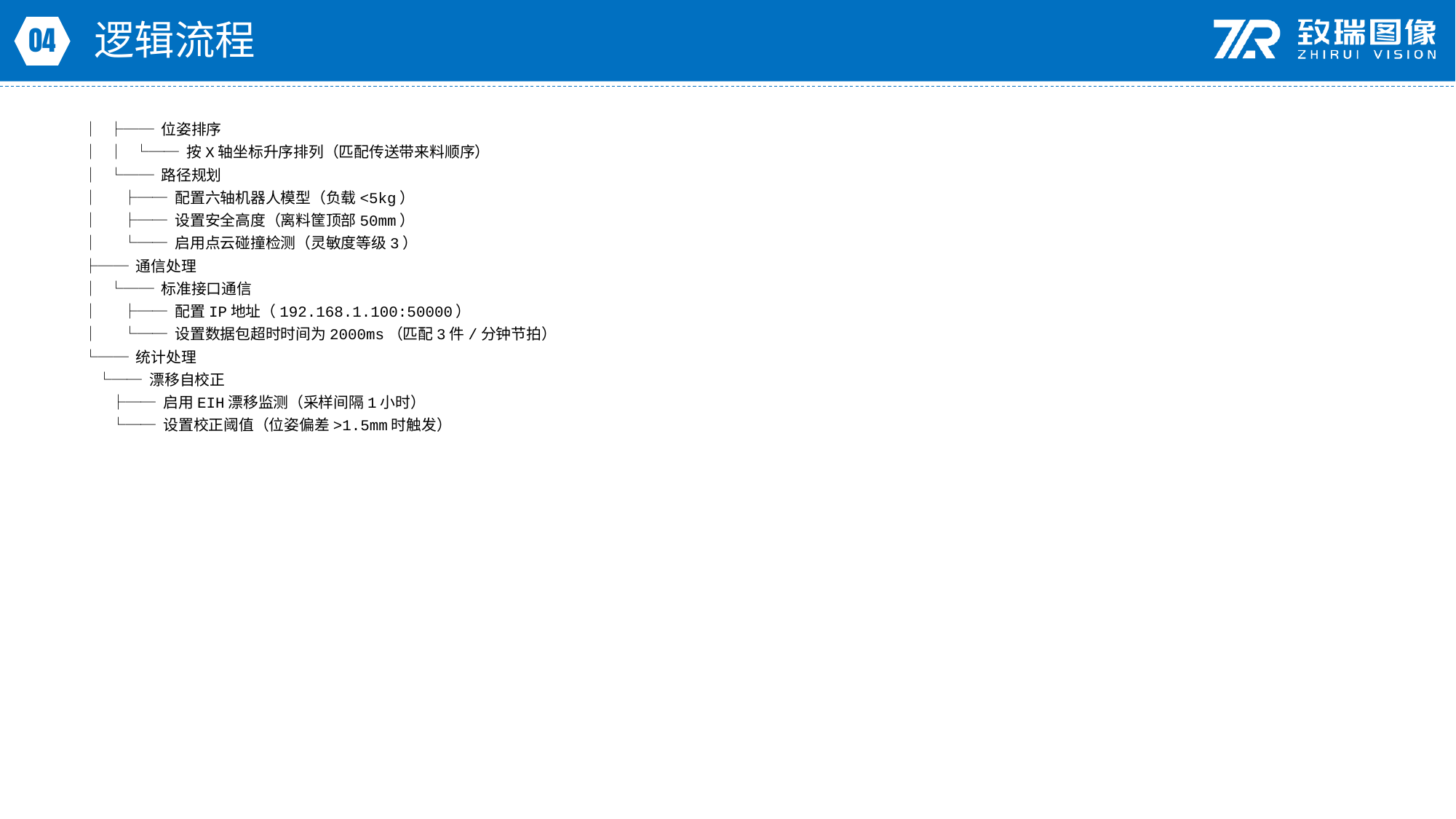

逻辑流程
04

│   ├── 位姿排序
│   │   └── 按X轴坐标升序排列（匹配传送带来料顺序）
│   └── 路径规划
│       ├── 配置六轴机器人模型（负载<5kg）
│       ├── 设置安全高度（离料筐顶部50mm）
│       └── 启用点云碰撞检测（灵敏度等级3）
├── 通信处理
│   └── 标准接口通信
│       ├── 配置IP地址（192.168.1.100:50000）
│       └── 设置数据包超时时间为2000ms（匹配3件/分钟节拍）
└── 统计处理
    └── 漂移自校正
        ├── 启用EIH漂移监测（采样间隔1小时）
        └── 设置校正阈值（位姿偏差>1.5mm时触发）